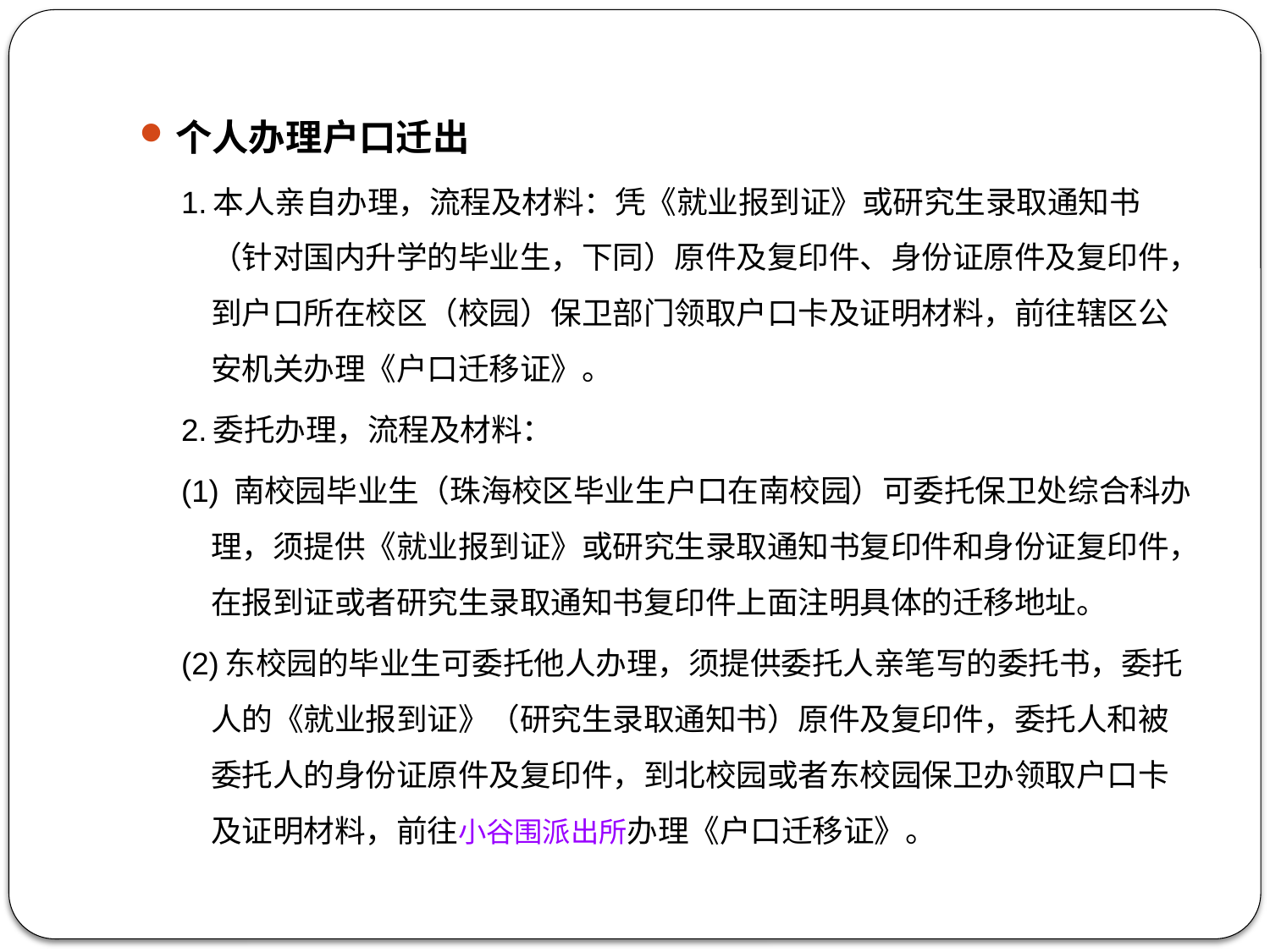

个人办理户口迁出
1.本人亲自办理，流程及材料：凭《就业报到证》或研究生录取通知书（针对国内升学的毕业生，下同）原件及复印件、身份证原件及复印件，到户口所在校区（校园）保卫部门领取户口卡及证明材料，前往辖区公安机关办理《户口迁移证》。
2.委托办理，流程及材料：
(1) 南校园毕业生（珠海校区毕业生户口在南校园）可委托保卫处综合科办理，须提供《就业报到证》或研究生录取通知书复印件和身份证复印件，在报到证或者研究生录取通知书复印件上面注明具体的迁移地址。
(2)东校园的毕业生可委托他人办理，须提供委托人亲笔写的委托书，委托人的《就业报到证》（研究生录取通知书）原件及复印件，委托人和被委托人的身份证原件及复印件，到北校园或者东校园保卫办领取户口卡及证明材料，前往小谷围派出所办理《户口迁移证》。